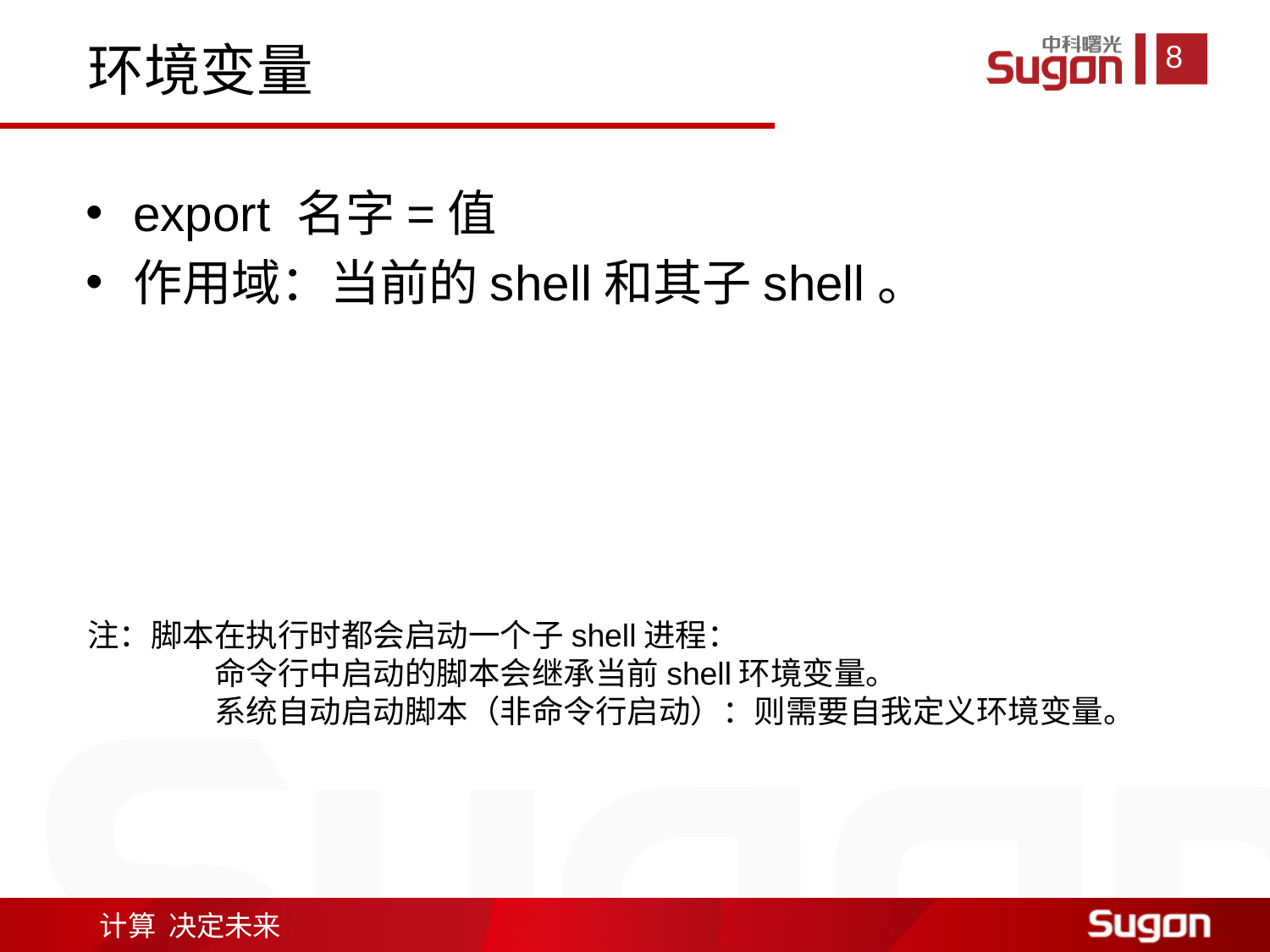

环境变量
export 名字=值
作用域：当前的shell和其子shell。
注：脚本在执行时都会启动一个子shell进程：
	命令行中启动的脚本会继承当前shell环境变量。
	系统自动启动脚本（非命令行启动）：则需要自我定义环境变量。